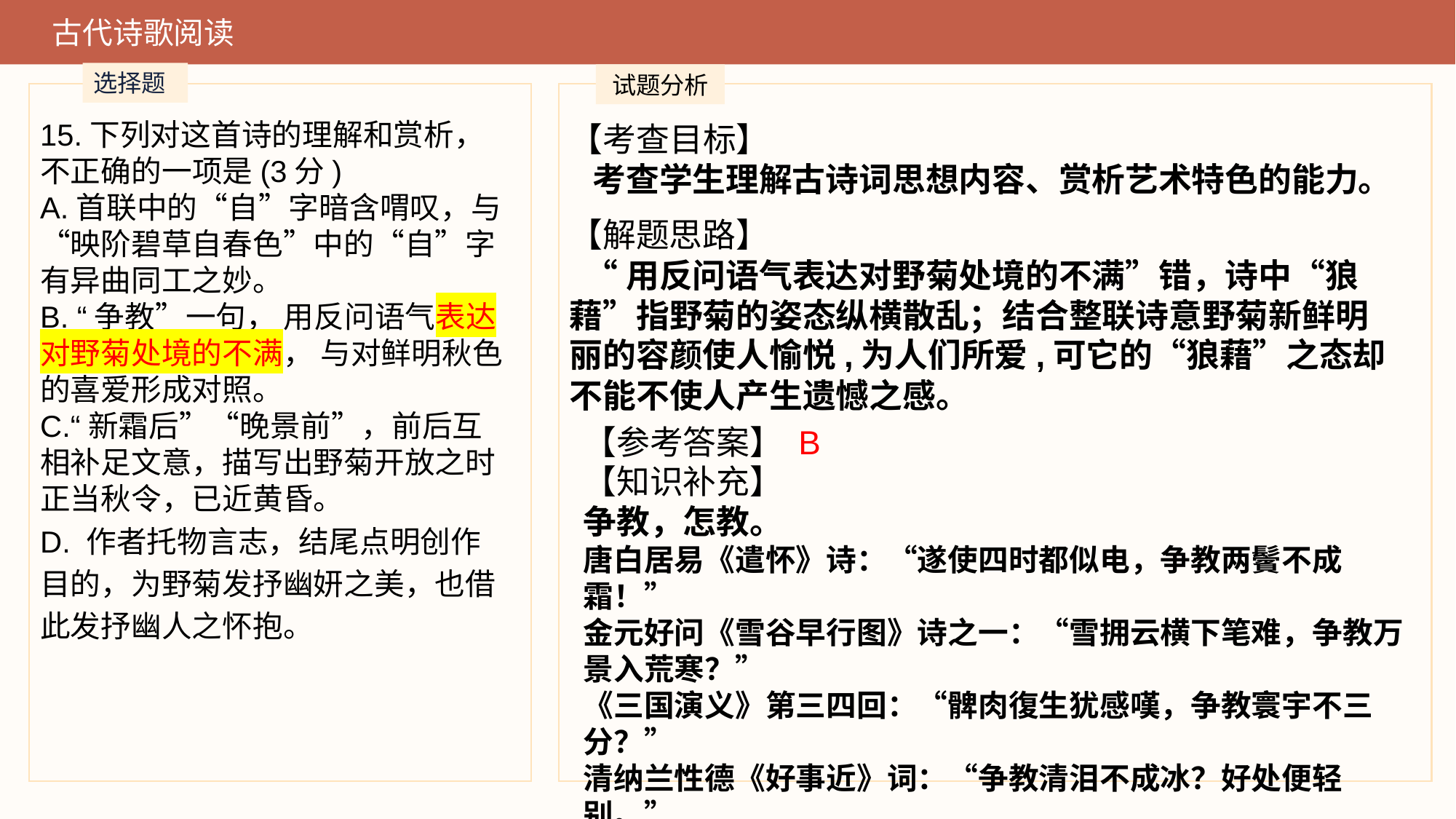

古代诗歌阅读
选择题
试题分析

15.下列对这首诗的理解和赏析，不正确的一项是(3分)A.首联中的“自”字暗含喟叹，与“映阶碧草自春色”中的“自”字有异曲同工之妙。B. “争教”一句， 用反问语气表达对野菊处境的不满， 与对鲜明秋色的喜爱形成对照。C.“新霜后”“晚景前”，前后互相补足文意，描写出野菊开放之时正当秋令，已近黄昏。D. 作者托物言志，结尾点明创作目的，为野菊发抒幽妍之美，也借此发抒幽人之怀抱。
【考查目标】
  考查学生理解古诗词思想内容、赏析艺术特色的能力。

【解题思路】
  “用反问语气表达对野菊处境的不满”错，诗中“狼藉”指野菊的姿态纵横散乱；结合整联诗意野菊新鲜明丽的容颜使人愉悦,为人们所爱,可它的“狼藉”之态却不能不使人产生遗憾之感。
【参考答案】 B
【知识补充】
争教，怎教。
唐白居易《遣怀》诗：“遂使四时都似电，争教两鬢不成霜！”
金元好问《雪谷早行图》诗之一：“雪拥云横下笔难，争教万景入荒寒？”
《三国演义》第三四回：“髀肉復生犹感嘆，争教寰宇不三分？”
清纳兰性德《好事近》词：“争教清泪不成冰？好处便轻别。”